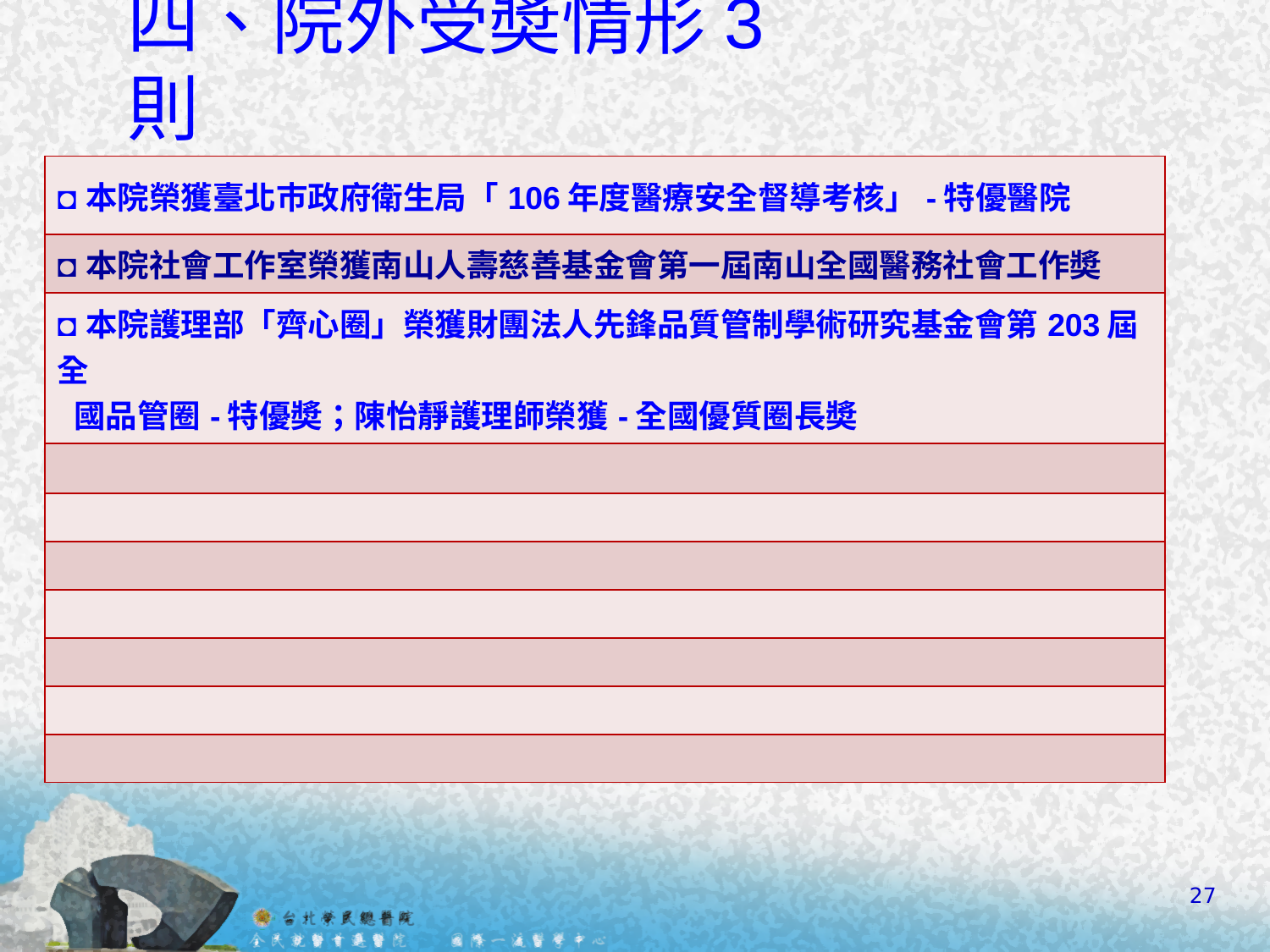

# 四、院外受奬情形3則
| ◘本院榮獲臺北巿政府衛生局「106年度醫療安全督導考核」-特優醫院 |
| --- |
| ◘本院社會工作室榮獲南山人壽慈善基金會第一屆南山全國醫務社會工作奬 |
| ◘本院護理部「齊心圈」榮獲財團法人先鋒品質管制學術研究基金會第203屆全 國品管圈-特優奬；陳怡靜護理師榮獲-全國優質圈長奬 |
|  |
|  |
|  |
|  |
|  |
|  |
|  |
27